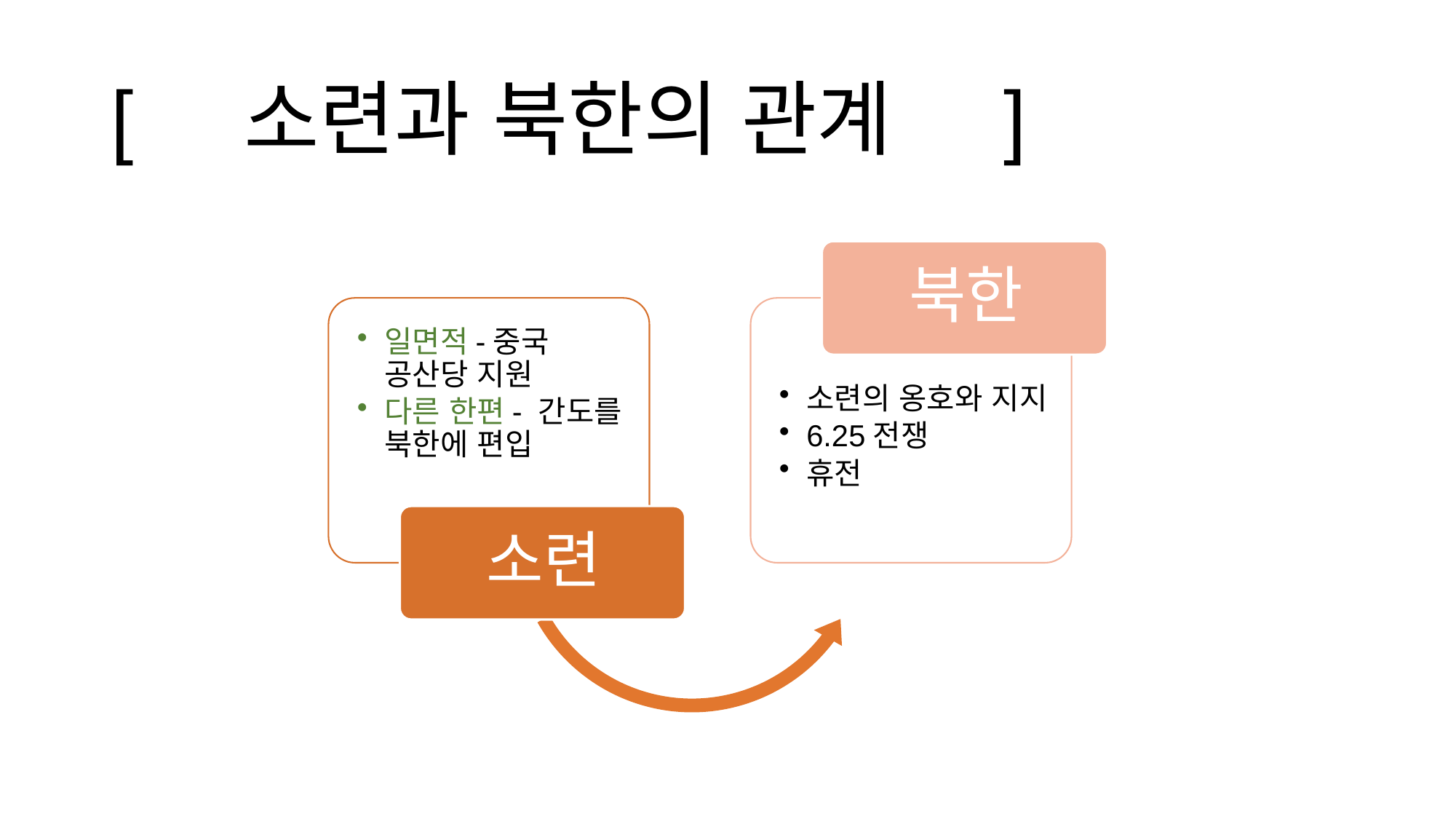

# [    소련과 북한의 관계    ]
일면적-중국 공산당 지원
다른 한편- 간도를 북한에 편입
소련
소련의 옹호와 지지
6.25전쟁
휴전
북한